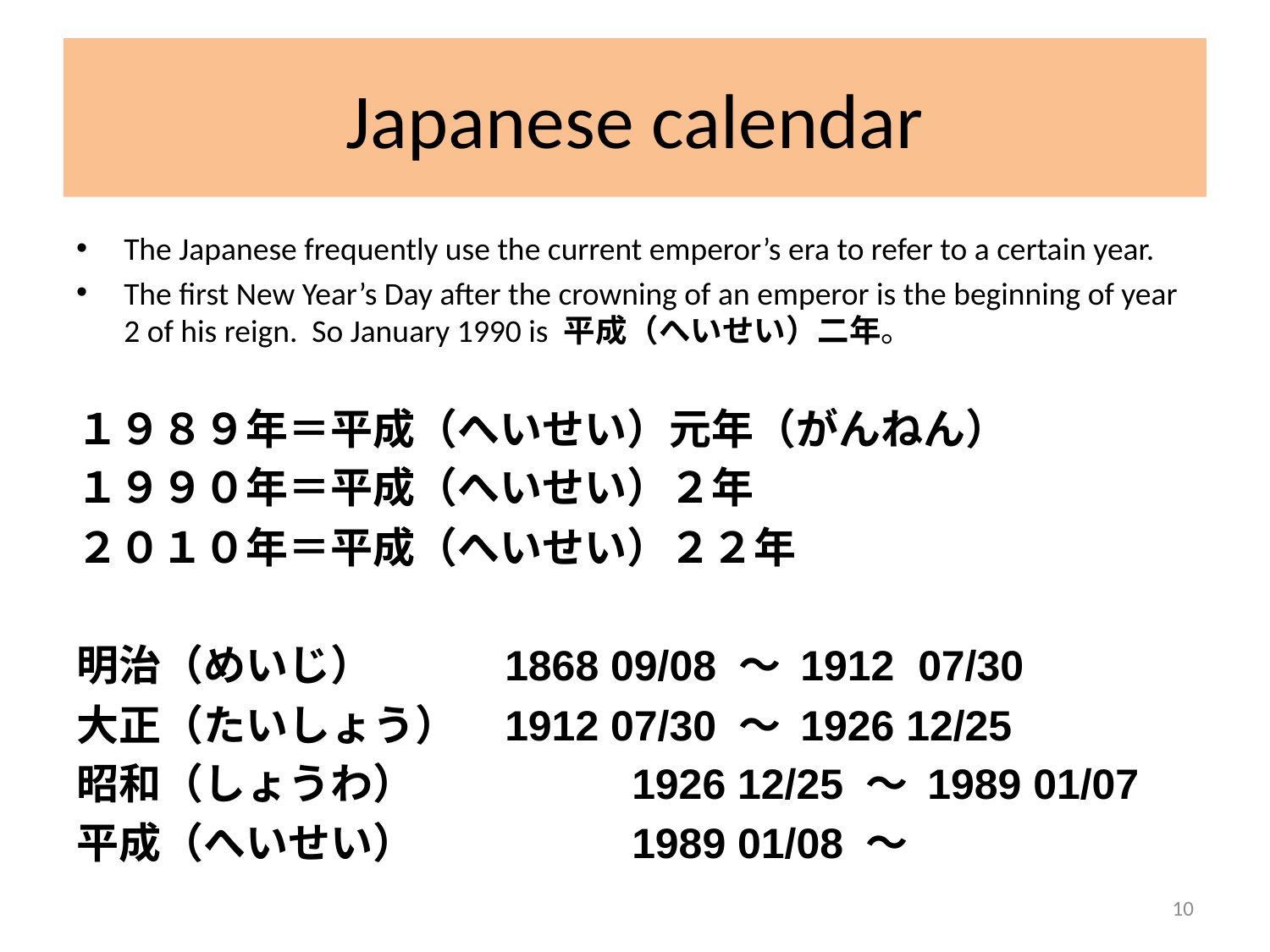

# Japanese calendar
The Japanese frequently use the current emperor’s era to refer to a certain year.
The first New Year’s Day after the crowning of an emperor is the beginning of year 2 of his reign.  So January 1990 is 平成（へいせい）二年。

１９８９年＝平成（へいせい）元年（がんねん）
１９９０年＝平成（へいせい）２年
２０１０年＝平成（へいせい）２２年

明治（めいじ）		1868 09/08 ～ 1912  07/30
大正（たいしょう）	1912 07/30 ～ 1926 12/25
昭和（しょうわ）		1926 12/25 ～ 1989 01/07
平成（へいせい）		1989 01/08 ～
10